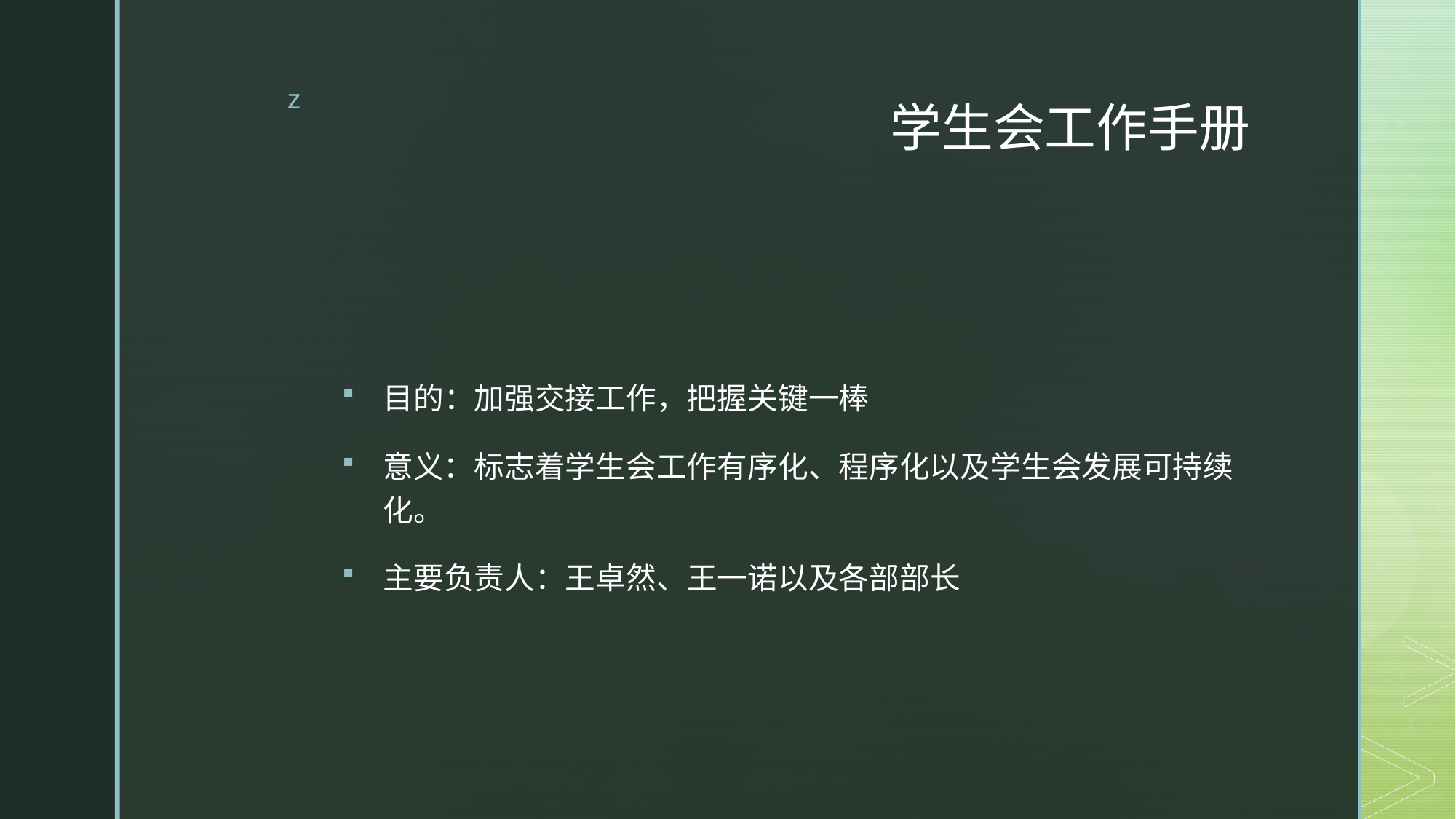

# 学生会工作手册
目的：加强交接工作，把握关键一棒
意义：标志着学生会工作有序化、程序化以及学生会发展可持续化。
主要负责人：王卓然、王一诺以及各部部长